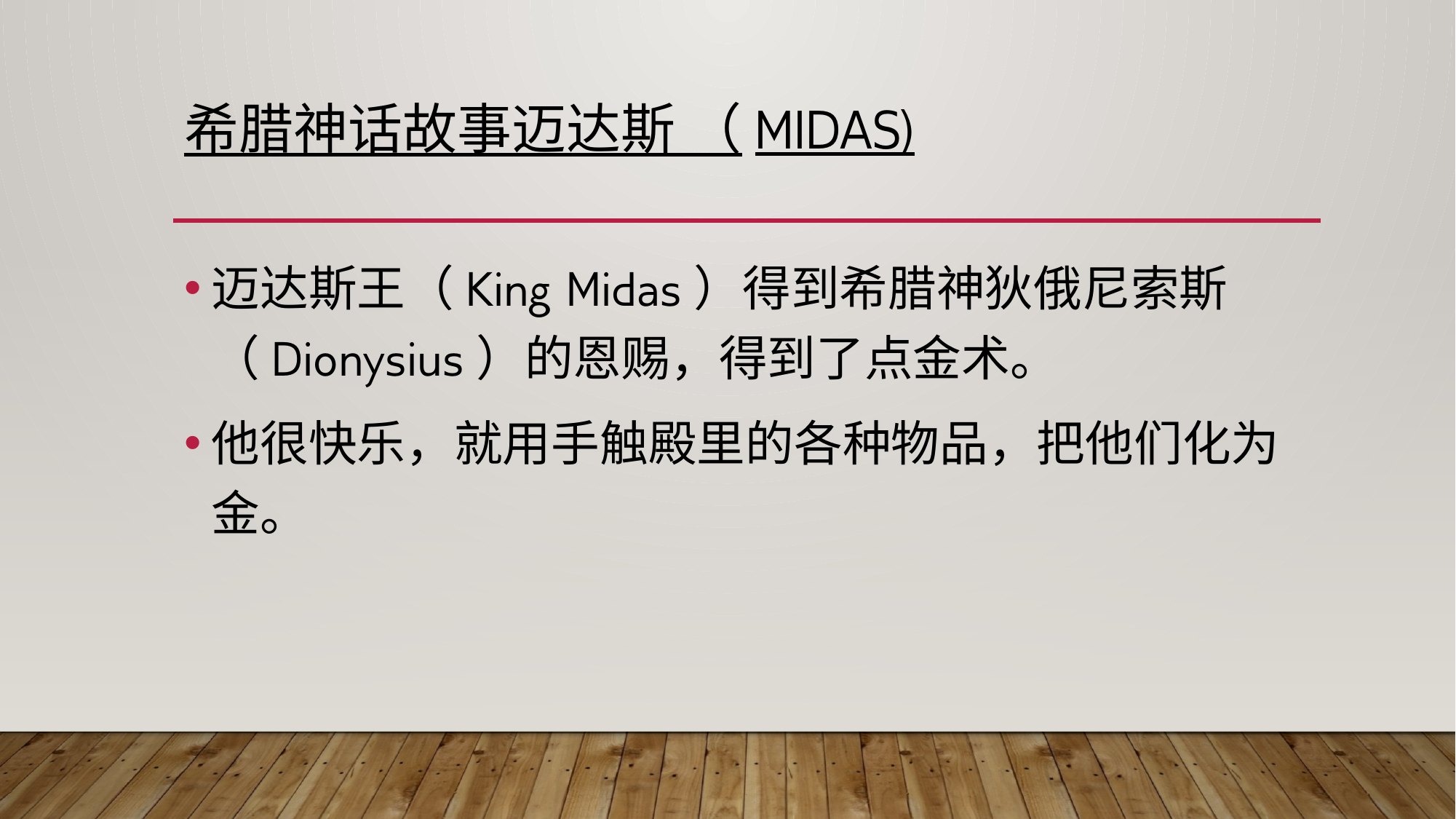

# 希腊神话故事迈达斯 （Midas)
迈达斯王（King Midas）得到希腊神狄俄尼索斯（Dionysius）的恩赐，得到了点金术。
他很快乐，就用手触殿里的各种物品，把他们化为金。